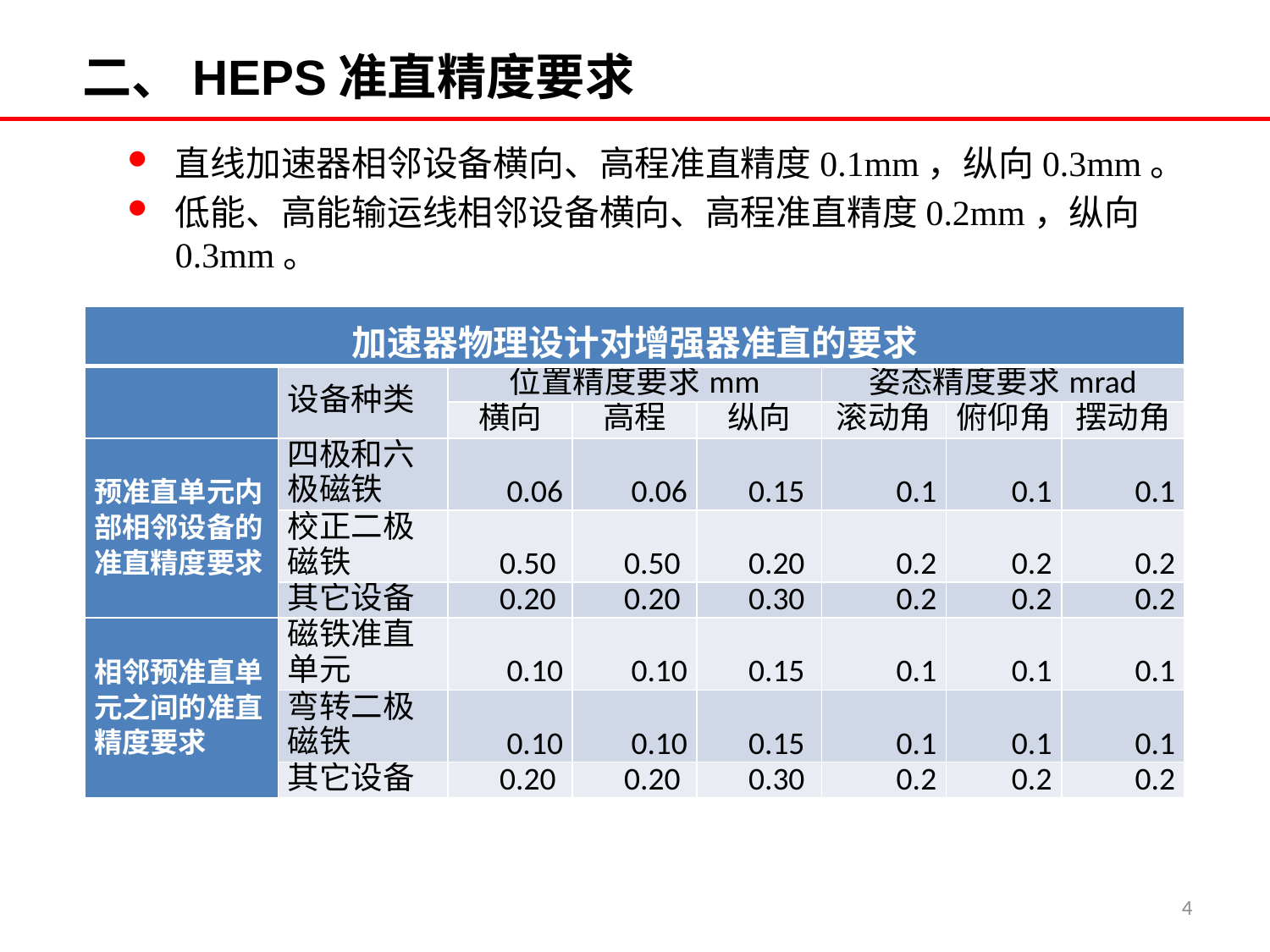

# 二、HEPS准直精度要求
直线加速器相邻设备横向、高程准直精度0.1mm，纵向0.3mm。
低能、高能输运线相邻设备横向、高程准直精度0.2mm，纵向0.3mm。
| 加速器物理设计对增强器准直的要求 |  |  |  |  |  |  |  |
| --- | --- | --- | --- | --- | --- | --- | --- |
|  | 设备种类 | 位置精度要求mm |  |  | 姿态精度要求mrad |  |  |
|  |  | 横向 | 高程 | 纵向 | 滚动角 | 俯仰角 | 摆动角 |
| 预准直单元内部相邻设备的准直精度要求 | 四极和六极磁铁 | 0.06 | 0.06 | 0.15 | 0.1 | 0.1 | 0.1 |
|  | 校正二极磁铁 | 0.50 | 0.50 | 0.20 | 0.2 | 0.2 | 0.2 |
|  | 其它设备 | 0.20 | 0.20 | 0.30 | 0.2 | 0.2 | 0.2 |
| 相邻预准直单元之间的准直精度要求 | 磁铁准直单元 | 0.10 | 0.10 | 0.15 | 0.1 | 0.1 | 0.1 |
|  | 弯转二极磁铁 | 0.10 | 0.10 | 0.15 | 0.1 | 0.1 | 0.1 |
|  | 其它设备 | 0.20 | 0.20 | 0.30 | 0.2 | 0.2 | 0.2 |
4